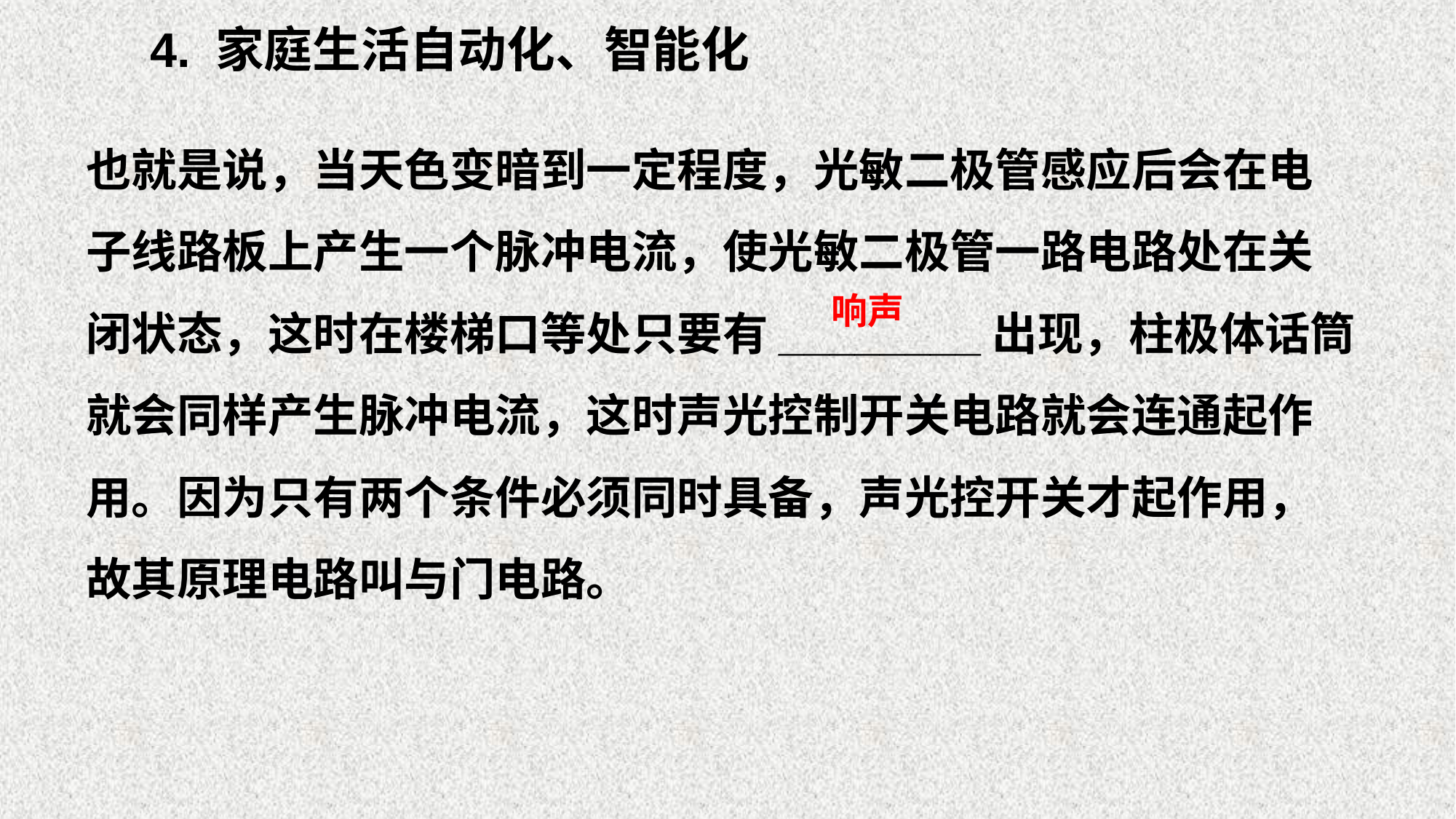

4. 家庭生活自动化、智能化
也就是说，当天色变暗到一定程度，光敏二极管感应后会在电子线路板上产生一个脉冲电流，使光敏二极管一路电路处在关闭状态，这时在楼梯口等处只要有________出现，柱极体话筒就会同样产生脉冲电流，这时声光控制开关电路就会连通起作用。因为只有两个条件必须同时具备，声光控开关才起作用，故其原理电路叫与门电路。
响声